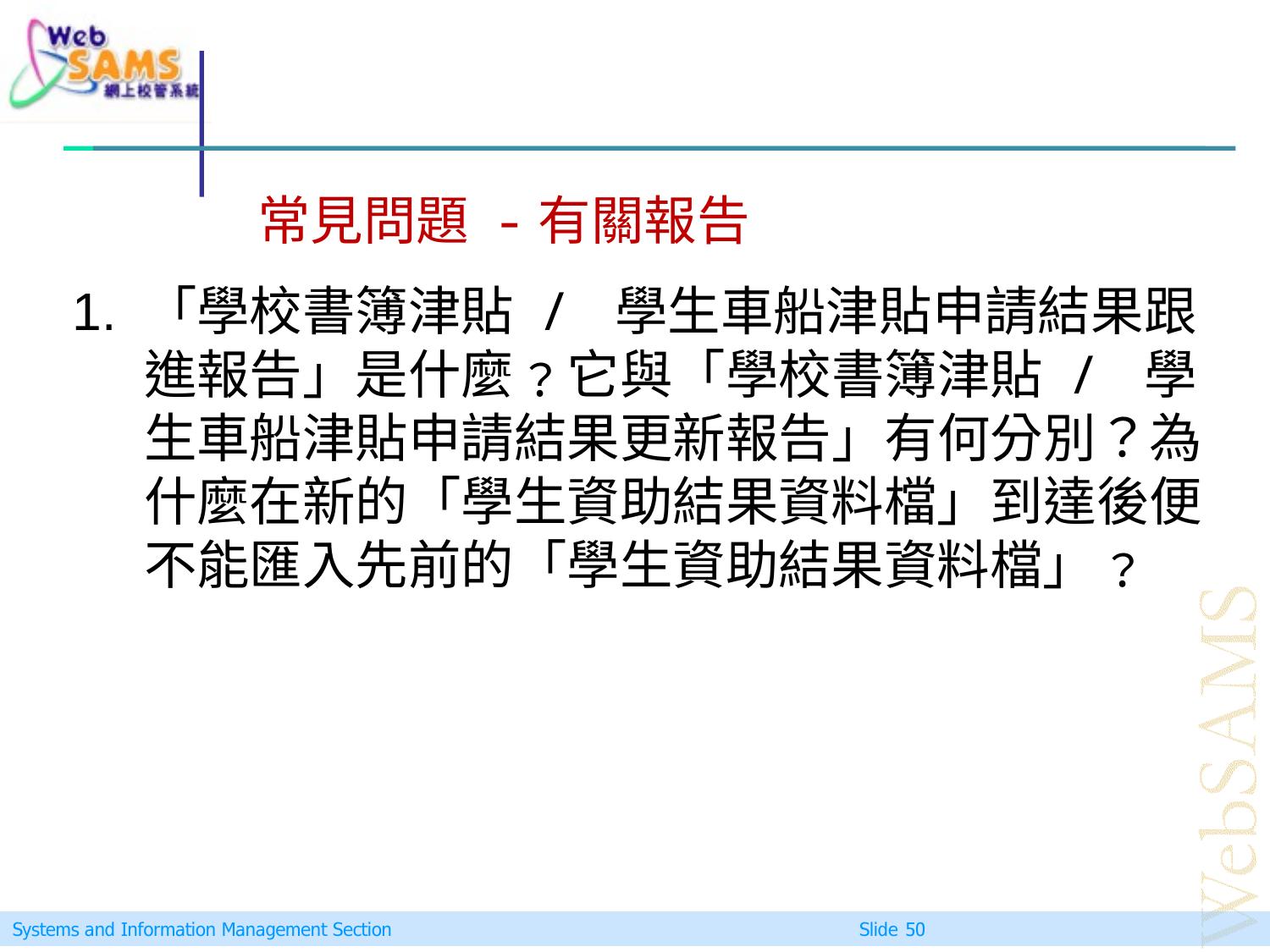

常見問題 -有關報告
「學校書簿津貼 / 學生車船津貼申請結果跟進報告」是什麼﹖它與「學校書簿津貼 / 學生車船津貼申請結果更新報告」有何分別？為什麼在新的「學生資助結果資料檔」到達後便不能匯入先前的「學生資助結果資料檔」﹖
推薦